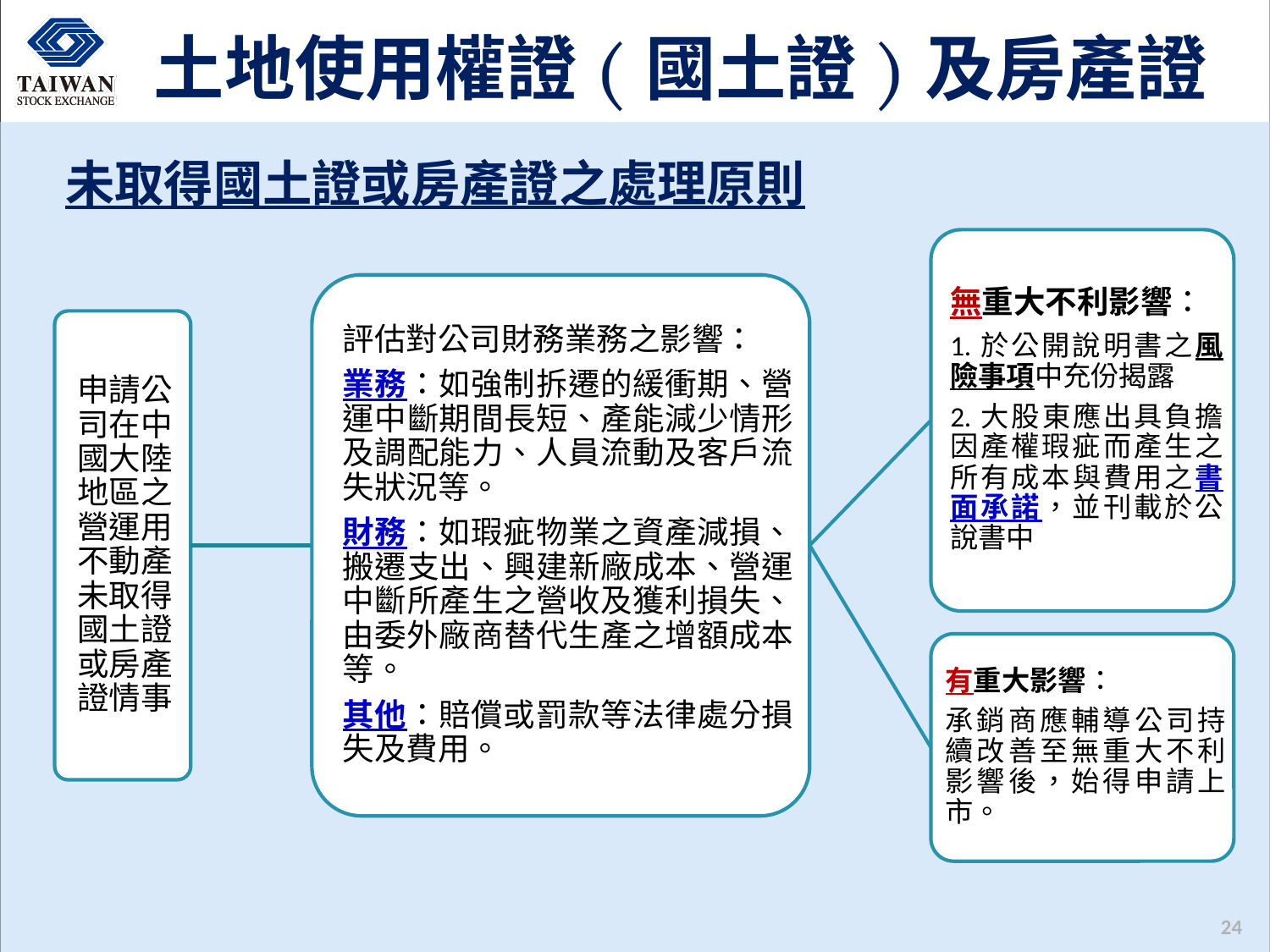

# 土地使用權證(國土證)及房產證
未取得國土證或房產證之處理原則
申請公司在中國大陸地區之營運用不動產未取得國土證或房產證情事

評估對公司財務業務之影響：
業務：如強制拆遷的緩衝期、營運中斷期間長短、產能減少情形及調配能力、人員流動及客戶流失狀況等。
財務：如瑕疵物業之資產減損、搬遷支出、興建新廠成本、營運中斷所產生之營收及獲利損失、由委外廠商替代生產之增額成本等。
其他：賠償或罰款等法律處分損失及費用。

無重大不利影響：
1.於公開說明書之風險事項中充份揭露
2.大股東應出具負擔因產權瑕疵而產生之所有成本與費用之書面承諾，並刊載於公說書中

有重大影響：
承銷商應輔導公司持續改善至無重大不利影響後，始得申請上市。
24